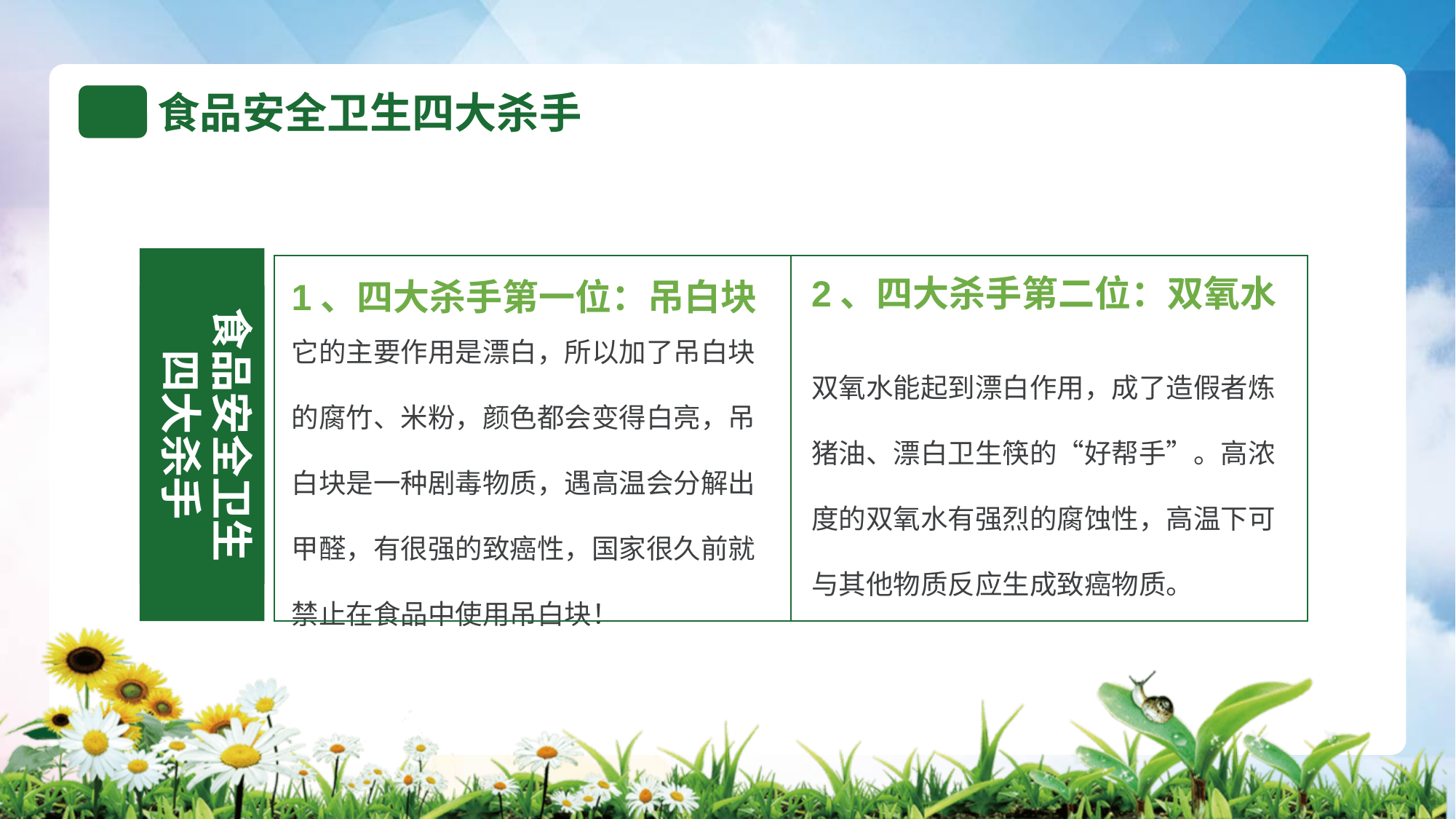

食品安全卫生四大杀手

1、四大杀手第一位：吊白块
它的主要作用是漂白，所以加了吊白块的腐竹、米粉，颜色都会变得白亮，吊白块是一种剧毒物质，遇高温会分解出甲醛，有很强的致癌性，国家很久前就禁止在食品中使用吊白块！

2、四大杀手第二位：双氧水
双氧水能起到漂白作用，成了造假者炼猪油、漂白卫生筷的“好帮手”。高浓度的双氧水有强烈的腐蚀性，高温下可与其他物质反应生成致癌物质。